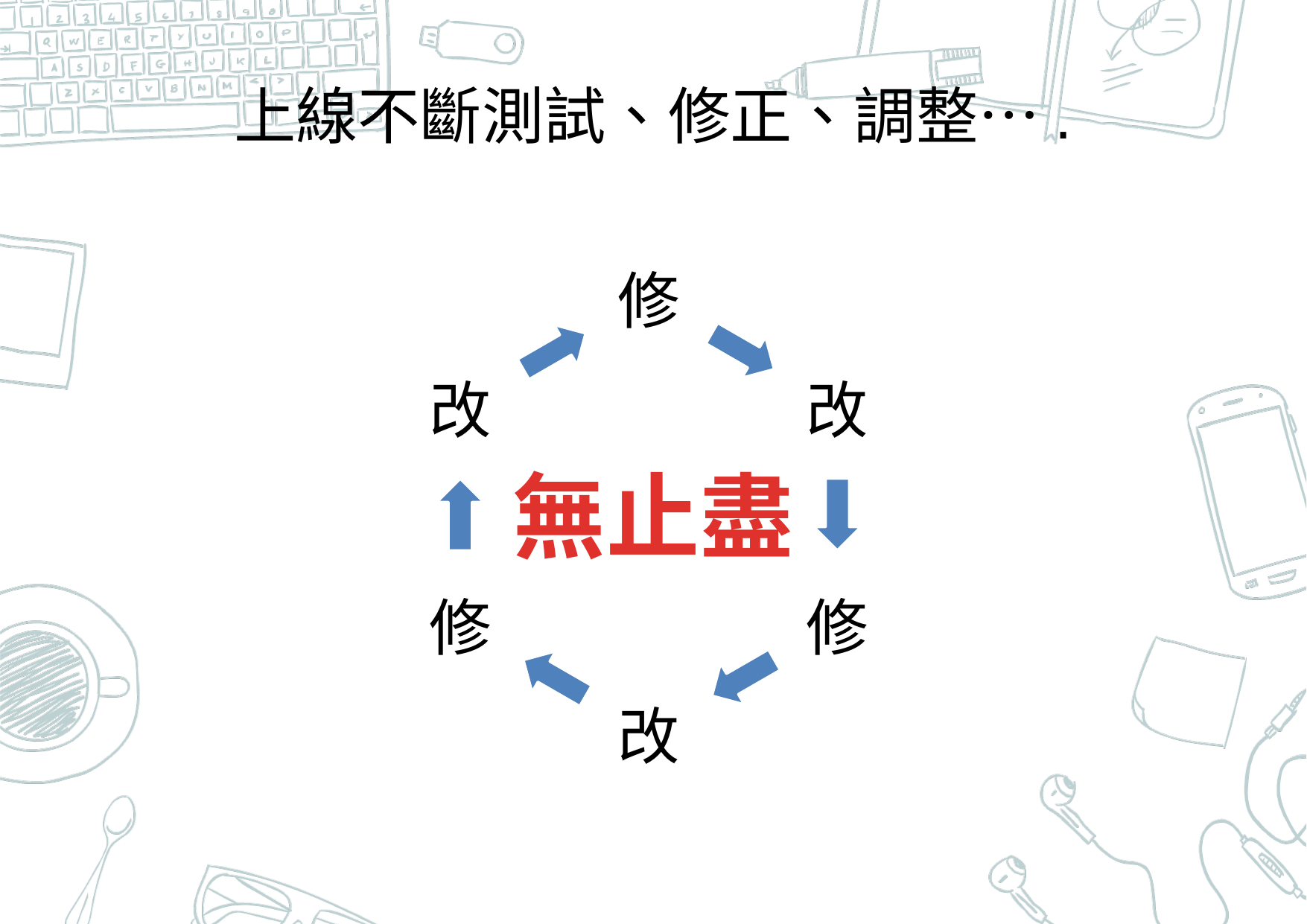

# 上線不斷測試、修正、調整….
修
改
修
改
修
改
無止盡